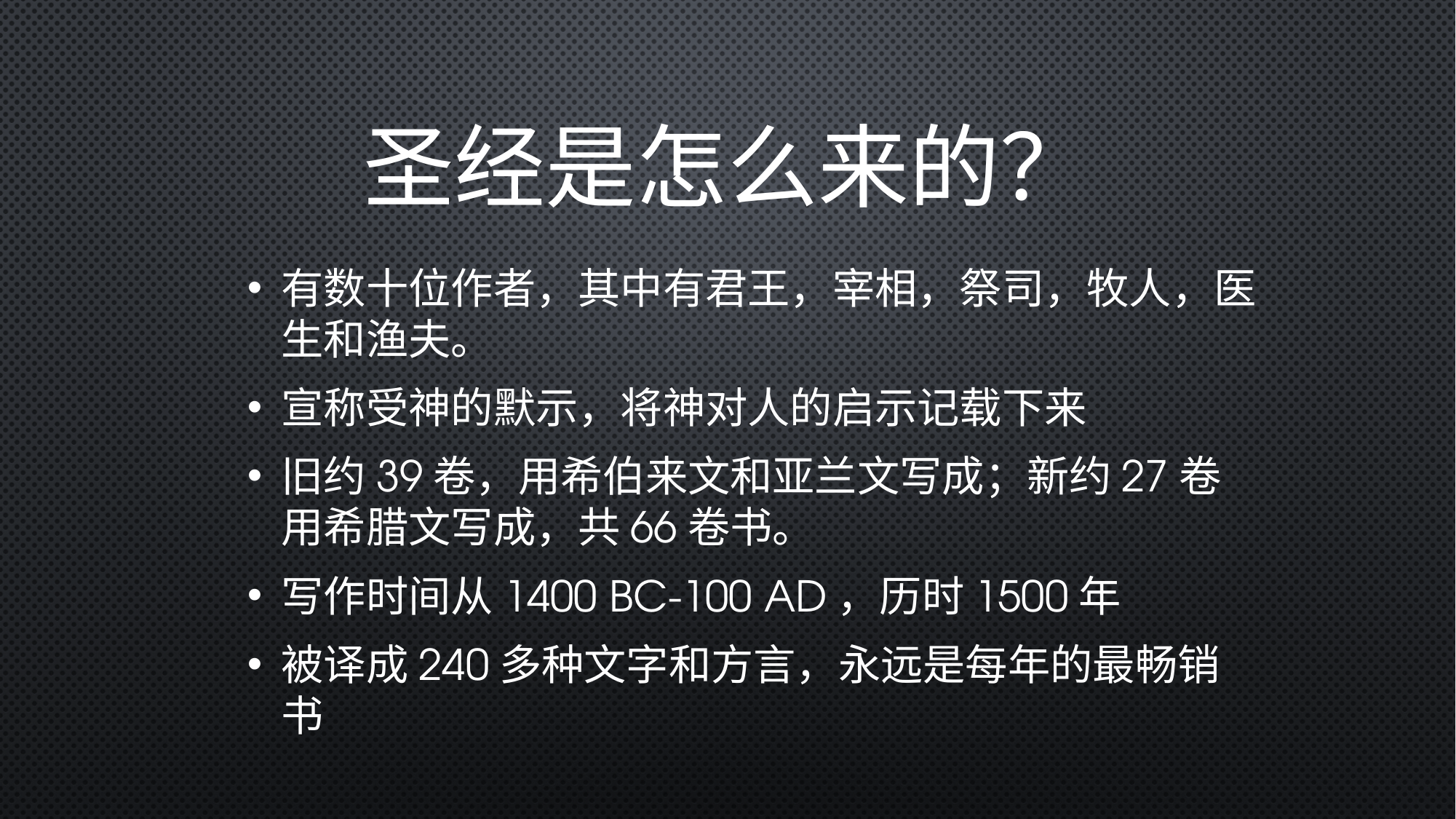

# 圣经是怎么来的？
有数十位作者，其中有君王，宰相，祭司，牧人，医生和渔夫。
宣称受神的默示，将神对人的启示记载下来
旧约39卷，用希伯来文和亚兰文写成；新约27卷用希腊文写成，共66卷书。
写作时间从1400 BC-100 AD，历时1500年
被译成240多种文字和方言，永远是每年的最畅销书